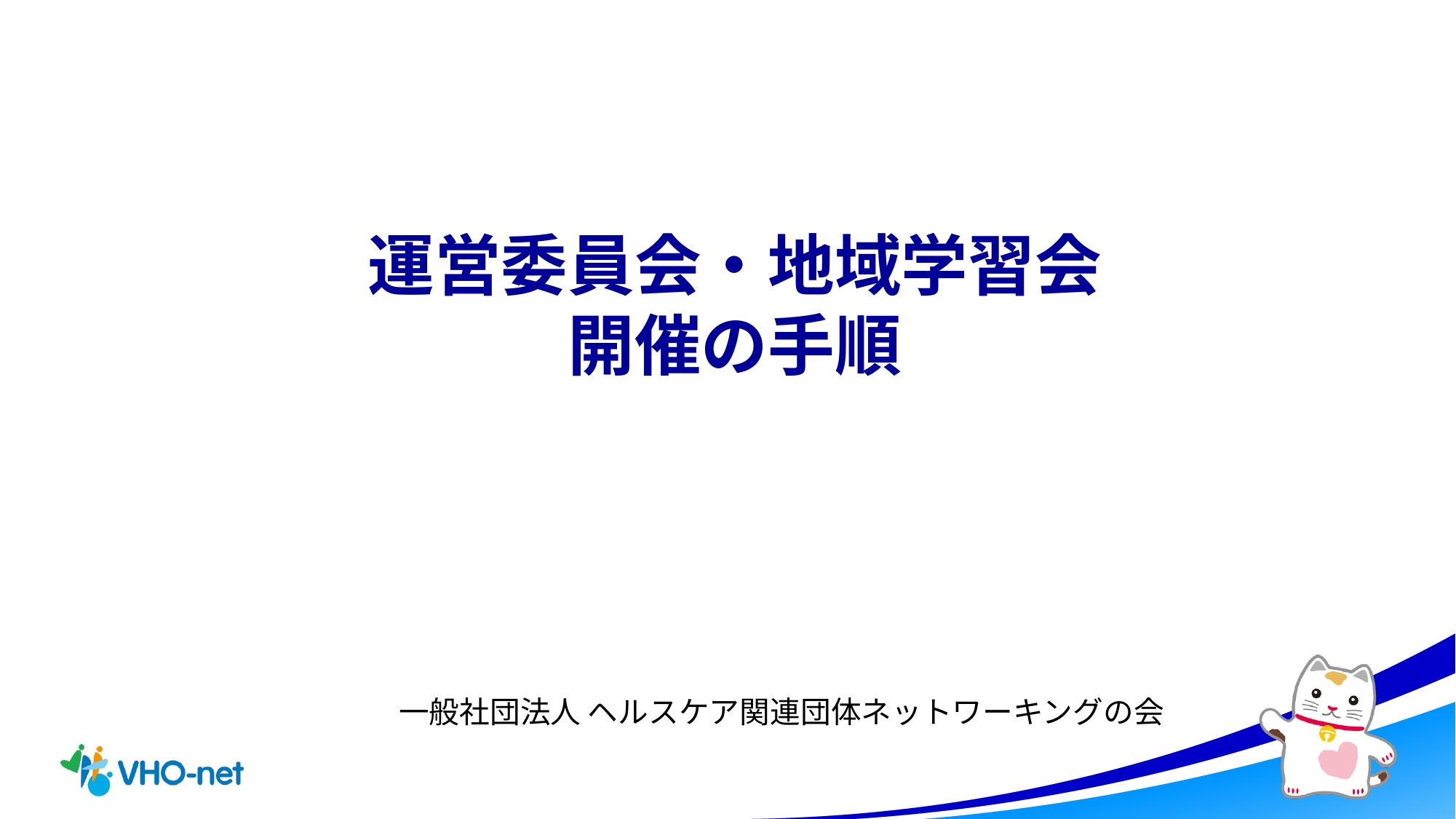

運営委員会・地域学習会
開催の手順
一般社団法人 ヘルスケア関連団体ネットワーキングの会